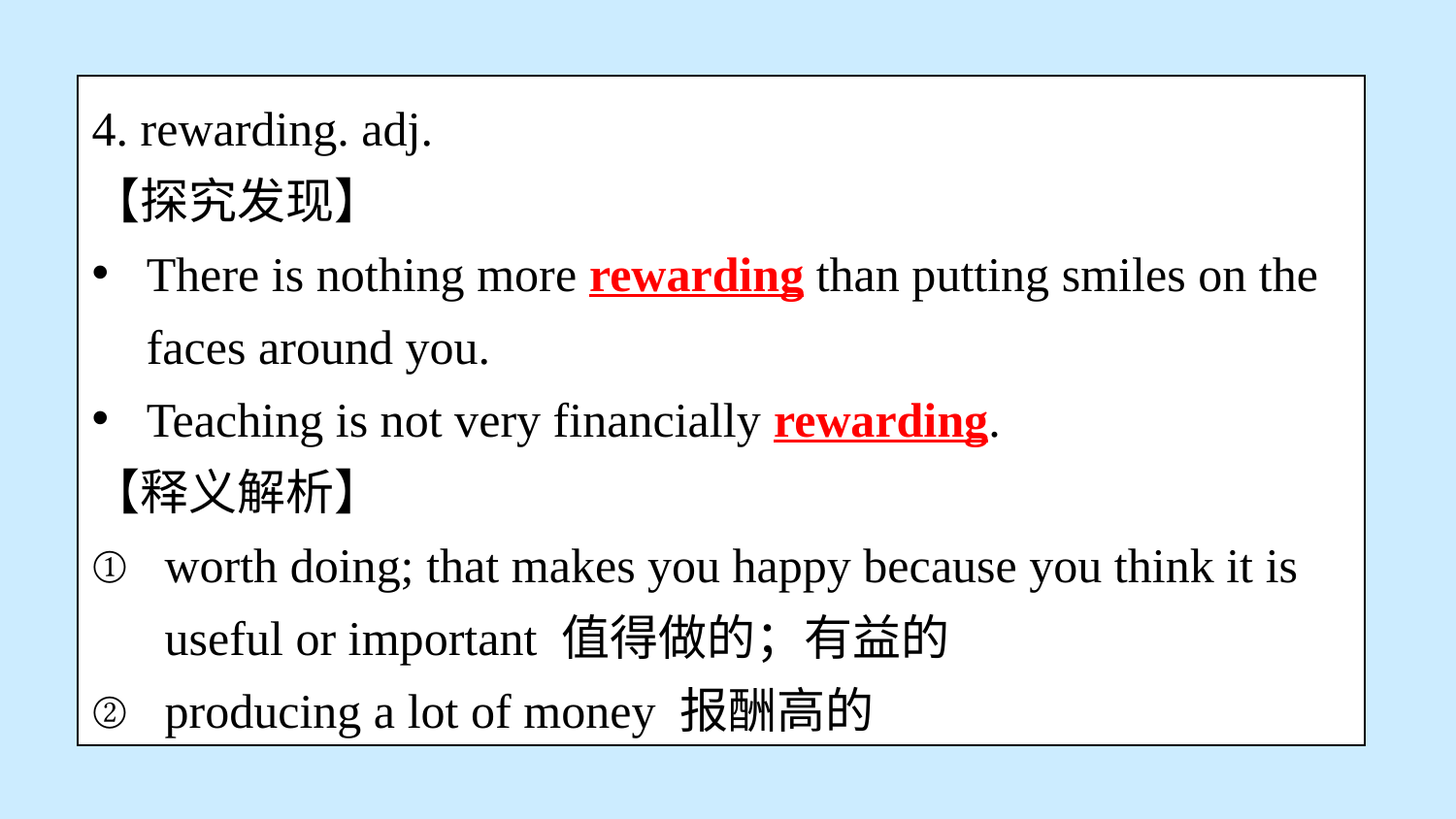

4. rewarding. adj.
【探究发现】
There is nothing more rewarding than putting smiles on the faces around you.
Teaching is not very financially rewarding.
【释义解析】
worth doing; that makes you happy because you think it is useful or important 值得做的；有益的
producing a lot of money 报酬高的